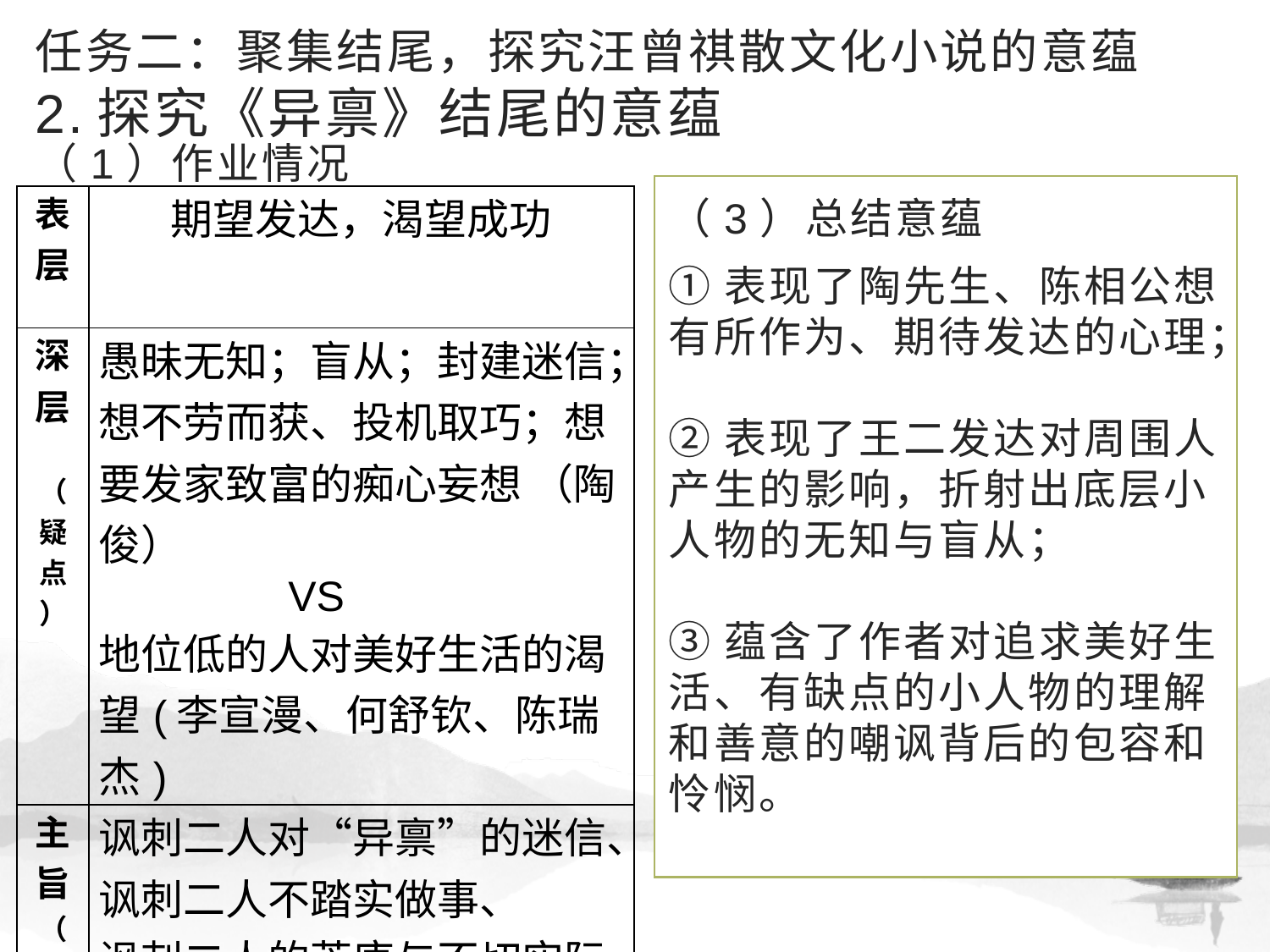

# 任务二：聚集结尾，探究汪曾祺散文化小说的意蕴 2.探究《异禀》结尾的意蕴
（1）作业情况

（3）总结意蕴
①表现了陶先生、陈相公想有所作为、期待发达的心理；

②表现了王二发达对周围人产生的影响，折射出底层小人物的无知与盲从；

③蕴含了作者对追求美好生活、有缺点的小人物的理解和善意的嘲讽背后的包容和怜悯。
| 表层 | 期望发达，渴望成功 |
| --- | --- |
| 深层 （疑点） | 愚昧无知；盲从；封建迷信；想不劳而获、投机取巧；想要发家致富的痴心妄想 （陶俊） VS 地位低的人对美好生活的渴望(李宣漫、何舒钦、陈瑞杰) |
| 主旨 （难点） | 讽刺二人对“异禀”的迷信、讽刺二人不踏实做事、 讽刺二人的荒唐与不切实际 |